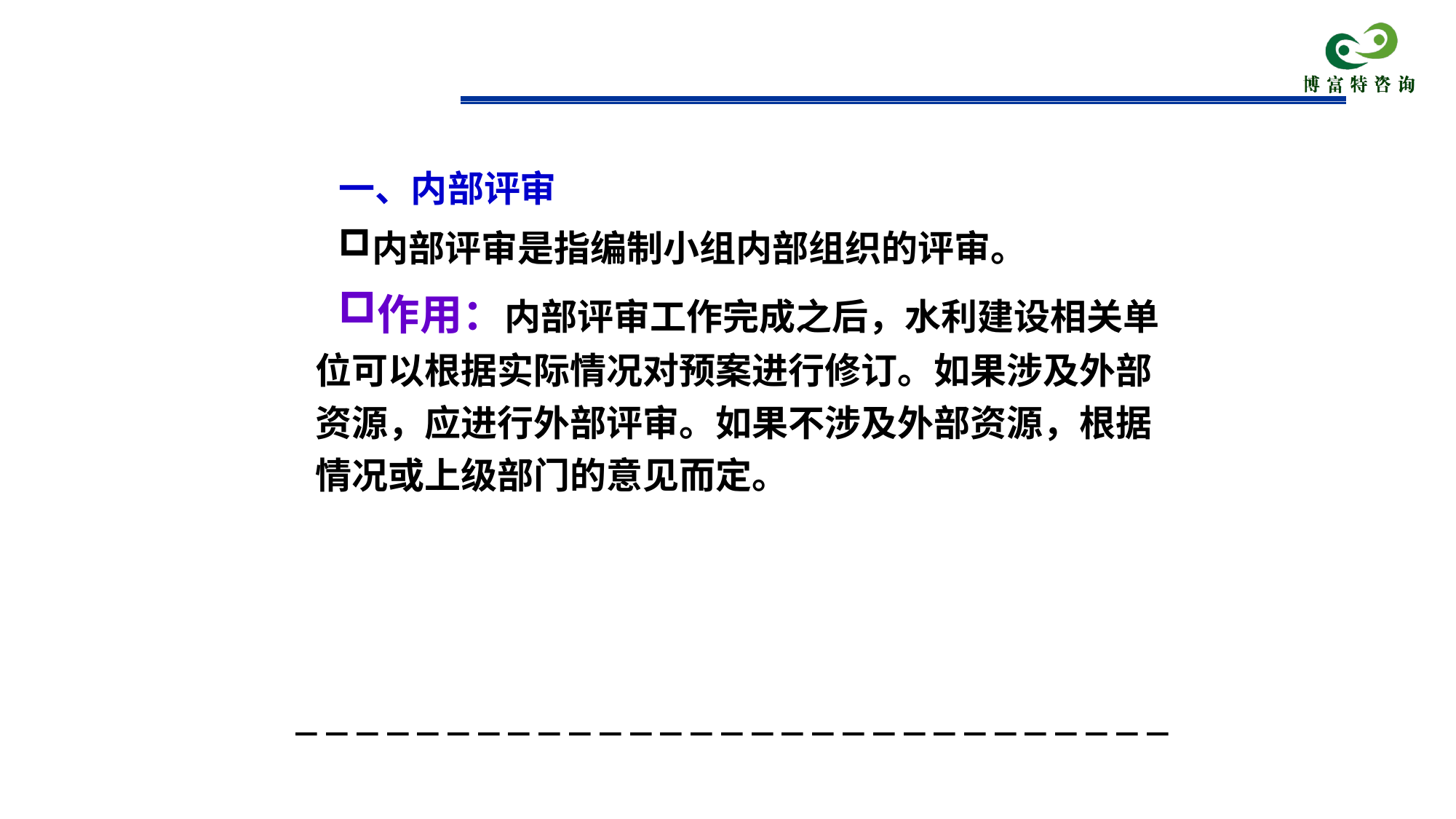

# 一、内部评审
内部评审是指编制小组内部组织的评审。
作用：内部评审工作完成之后，水利建设相关单位可以根据实际情况对预案进行修订。如果涉及外部资源，应进行外部评审。如果不涉及外部资源，根据情况或上级部门的意见而定。
－－－－－－－－－－－－－－－－－－－－－－－－－－－－－